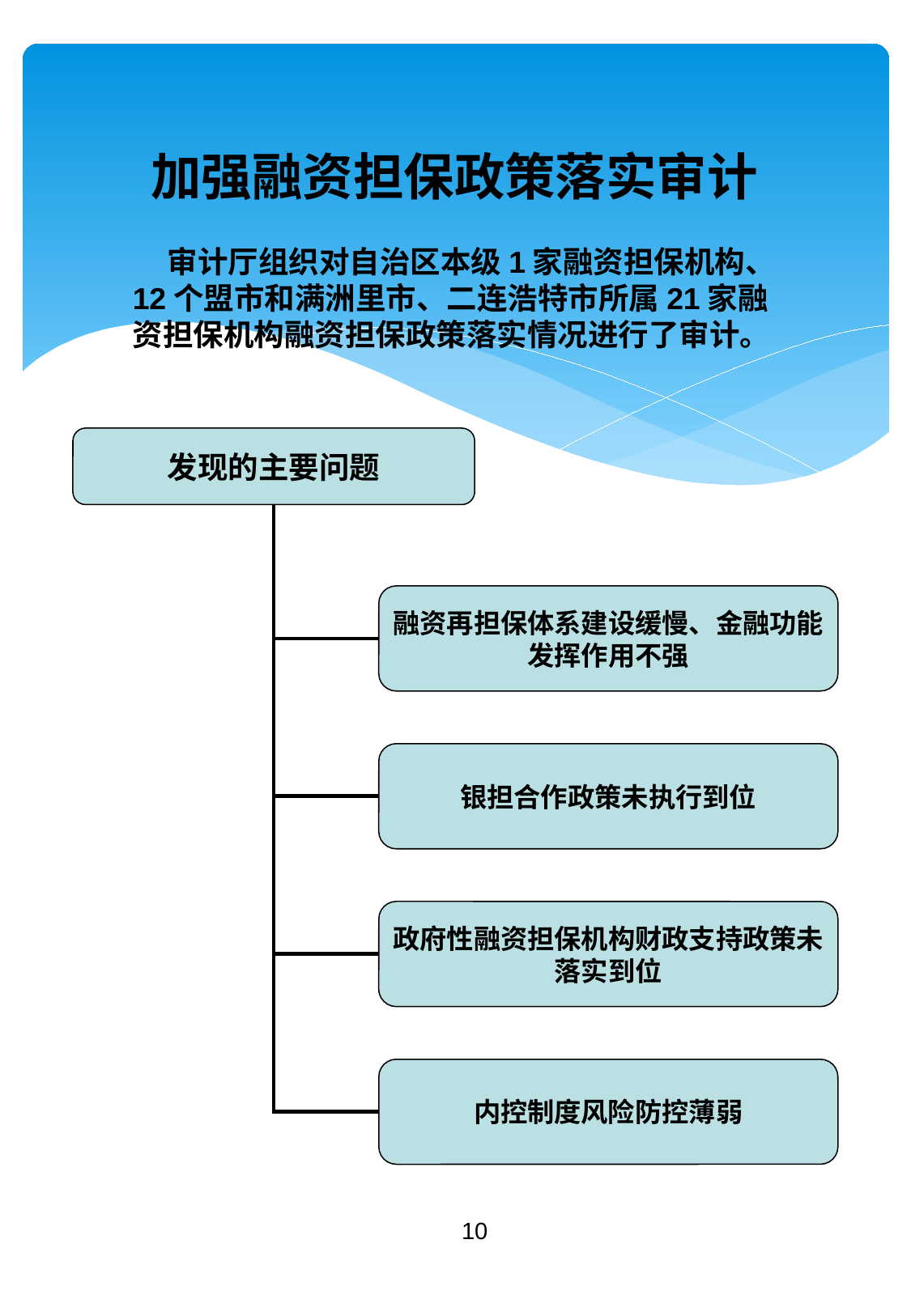

加强融资担保政策落实审计
    审计厅组织对自治区本级1家融资担保机构、12个盟市和满洲里市、二连浩特市所属21家融资担保机构融资担保政策落实情况进行了审计。
发现的主要问题
融资再担保体系建设缓慢、金融功能发挥作用不强
银担合作政策未执行到位
政府性融资担保机构财政支持政策未落实到位
内控制度风险防控薄弱
10